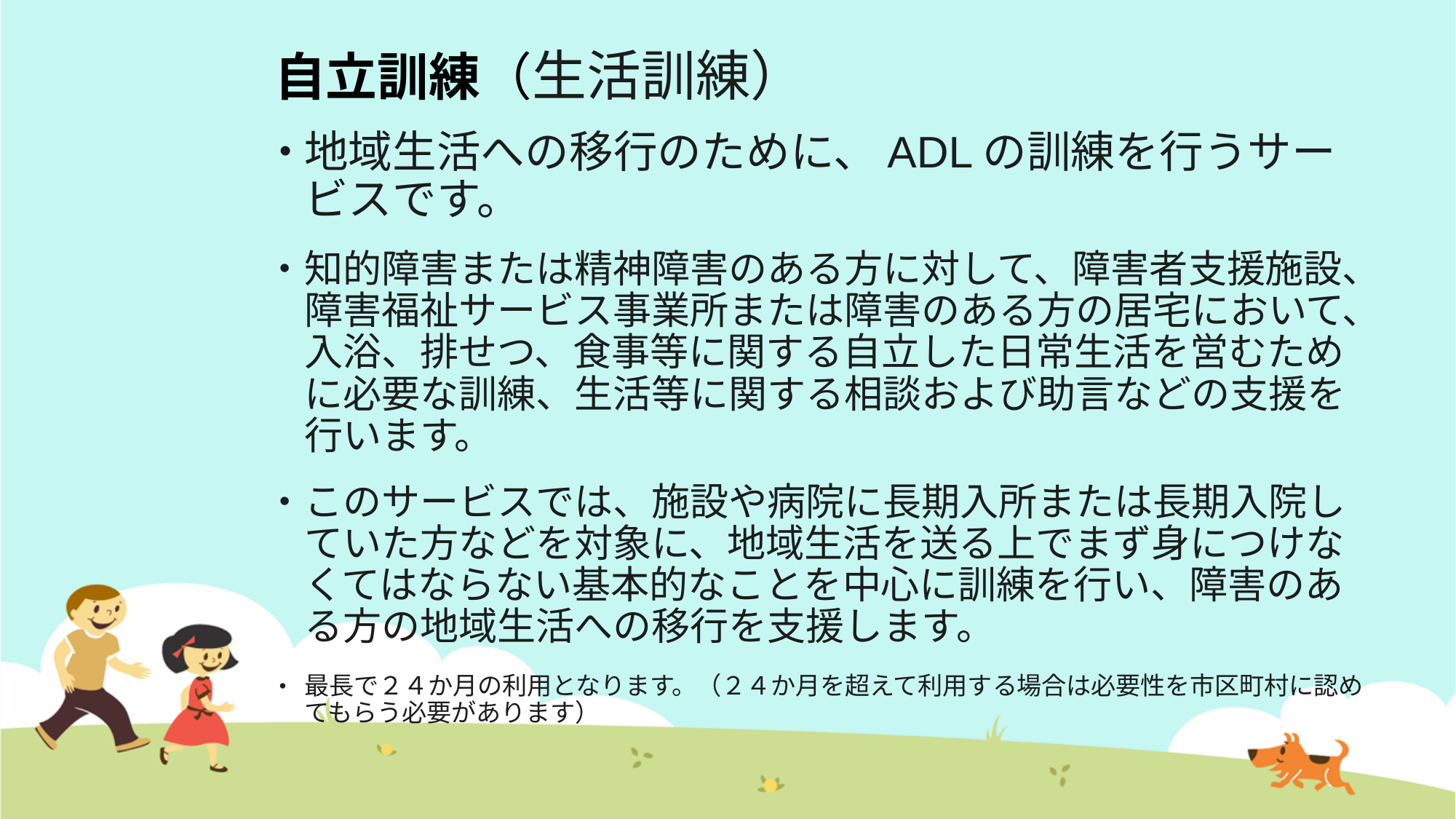

# 自立訓練（生活訓練）
地域生活への移行のために、ADLの訓練を行うサービスです。
知的障害または精神障害のある方に対して、障害者支援施設、障害福祉サービス事業所または障害のある方の居宅において、入浴、排せつ、食事等に関する自立した日常生活を営むために必要な訓練、生活等に関する相談および助言などの支援を行います。
このサービスでは、施設や病院に長期入所または長期入院していた方などを対象に、地域生活を送る上でまず身につけなくてはならない基本的なことを中心に訓練を行い、障害のある方の地域生活への移行を支援します。
最長で２４か月の利用となります。（２４か月を超えて利用する場合は必要性を市区町村に認めてもらう必要があります）